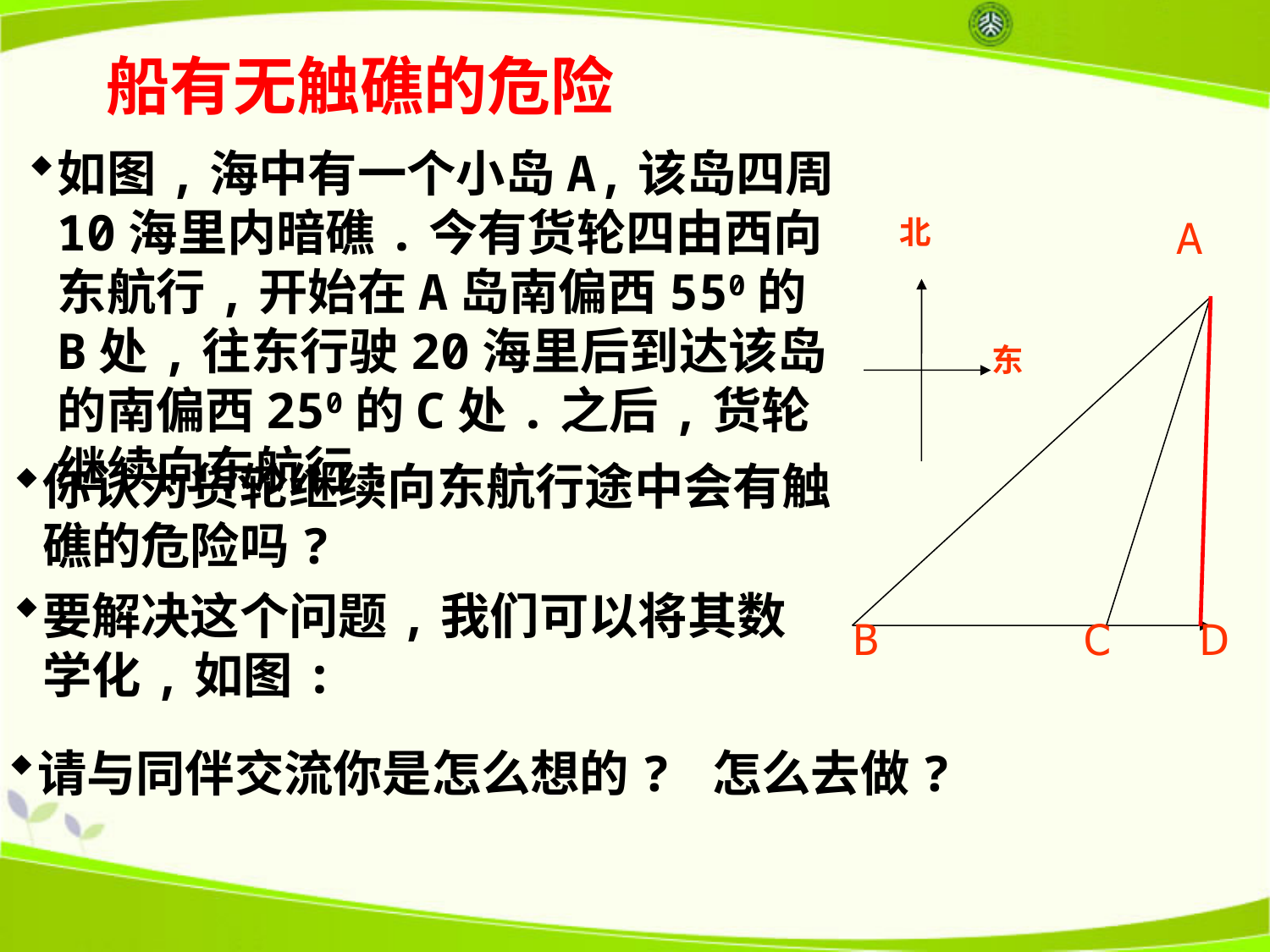

船有无触礁的危险
如图,海中有一个小岛A,该岛四周10海里内暗礁.今有货轮四由西向东航行,开始在A岛南偏西550的B处,往东行驶20海里后到达该岛的南偏西250的C处.之后,货轮继续向东航行.
北
A

东

B
C
D

你认为货轮继续向东航行途中会有触礁的危险吗?
要解决这个问题,我们可以将其数学化,如图:
请与同伴交流你是怎么想的? 怎么去做?